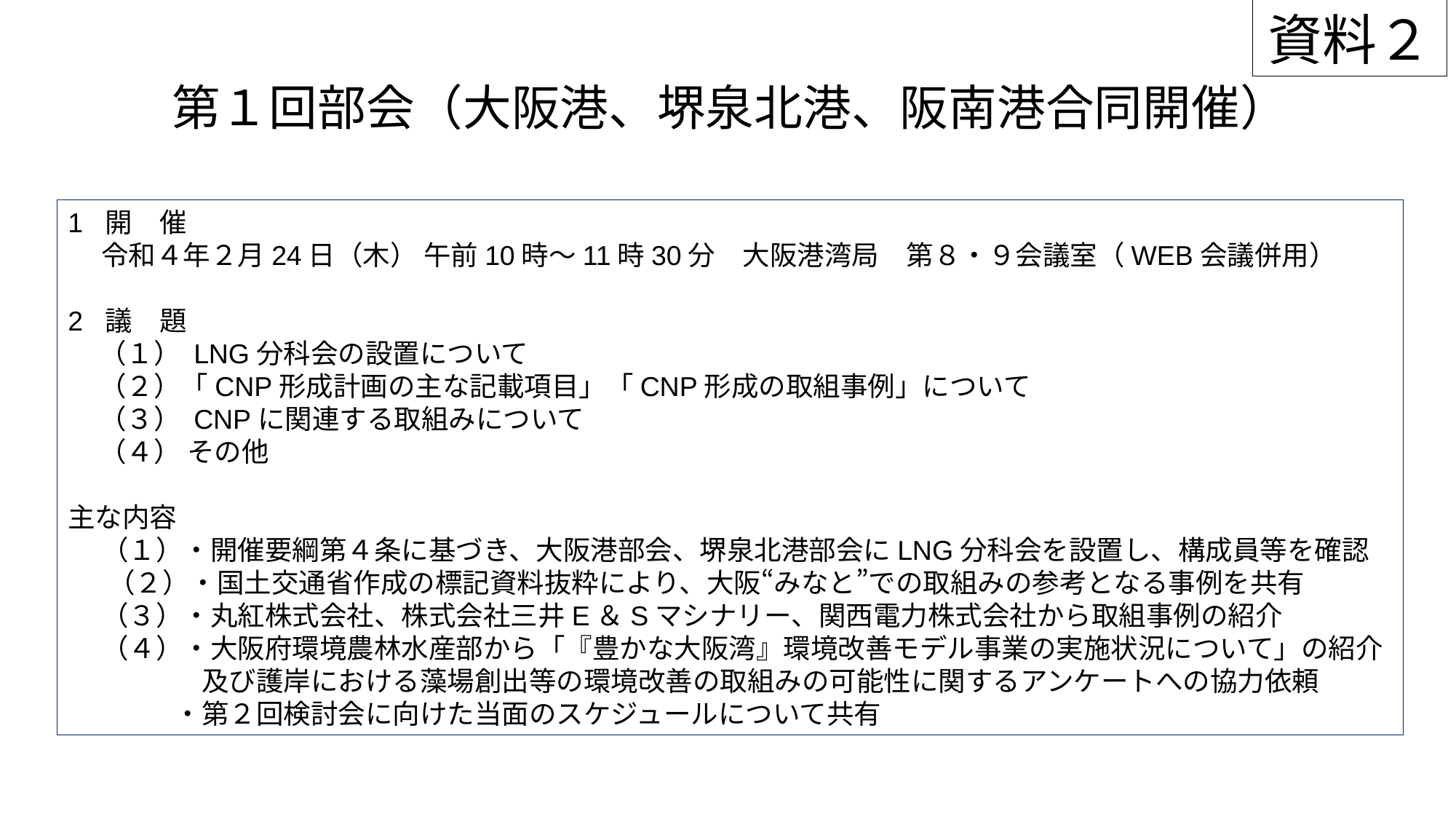

資料２
第１回部会（大阪港、堺泉北港、阪南港合同開催）
1  開　催
　 令和４年２月24日（木） 午前10時～11時30分　大阪港湾局　第８・９会議室（WEB会議併用）

2  議　題
    （１） LNG分科会の設置について
    （２）「CNP形成計画の主な記載項目」「CNP形成の取組事例」について
    （３） CNPに関連する取組みについて
    （４） その他

主な内容
　 （１）・開催要綱第４条に基づき、大阪港部会、堺泉北港部会にLNG分科会を設置し、構成員等を確認
 　（２）・国土交通省作成の標記資料抜粋により、大阪“みなと”での取組みの参考となる事例を共有
　 （３）・丸紅株式会社、株式会社三井E＆Sマシナリー、関西電力株式会社から取組事例の紹介
　 （４）・大阪府環境農林水産部から「『豊かな大阪湾』環境改善モデル事業の実施状況について」の紹介
　　　  　  及び護岸における藻場創出等の環境改善の取組みの可能性に関するアンケートへの協力依頼
　　  　  ・第２回検討会に向けた当面のスケジュールについて共有